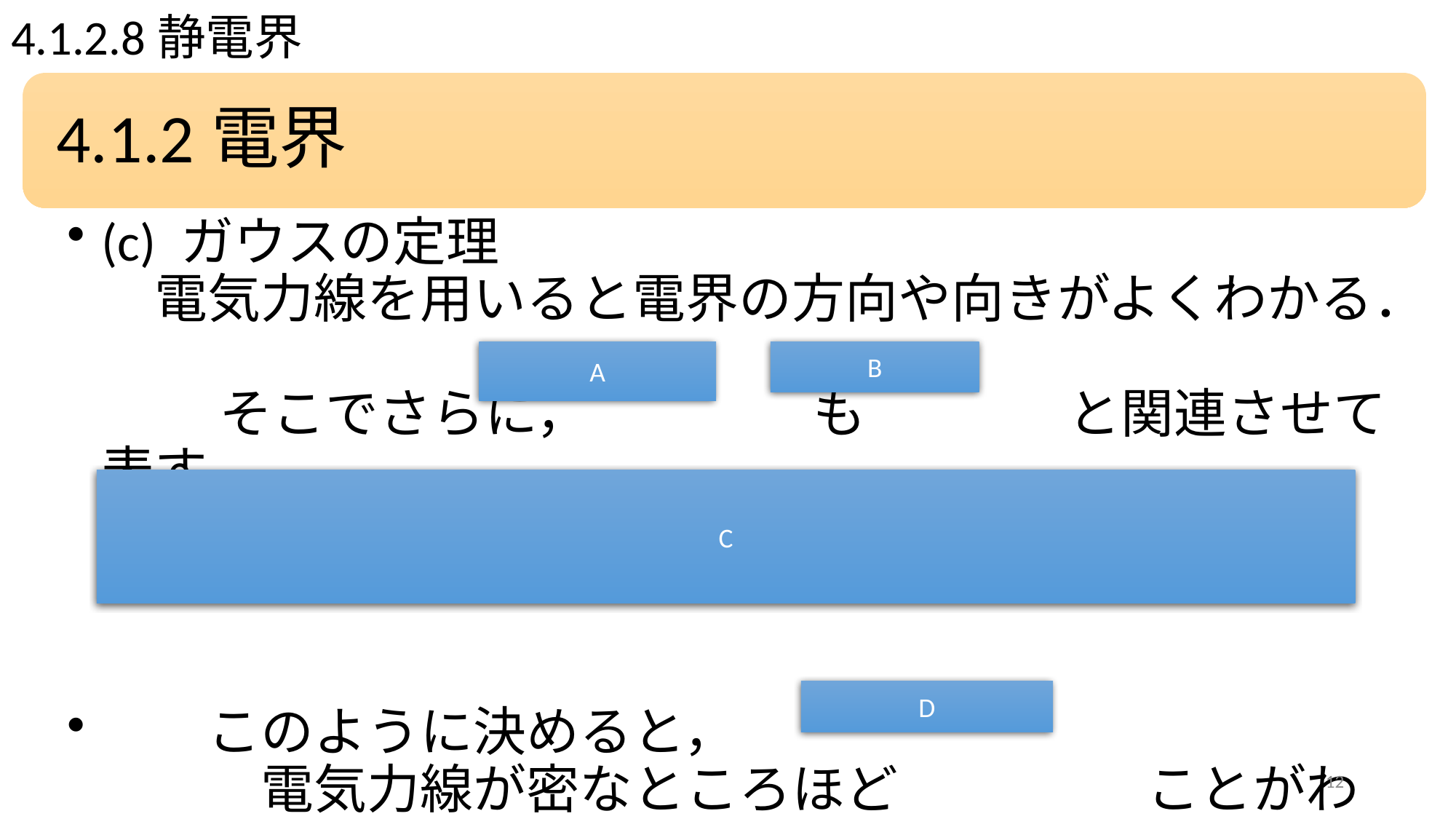

# 4.1.2.8静電界
4.1.2電界
(c) ガウスの定理
　電気力線を用いると電界の方向や向きがよくわかる．
 　　そこでさらに，                   も                 と関連させて表す．
そのために次のように定義する．

　　このように決めると，
　　　電気力線が密なところほど                     ことがわかる．
A
B
C
D
12